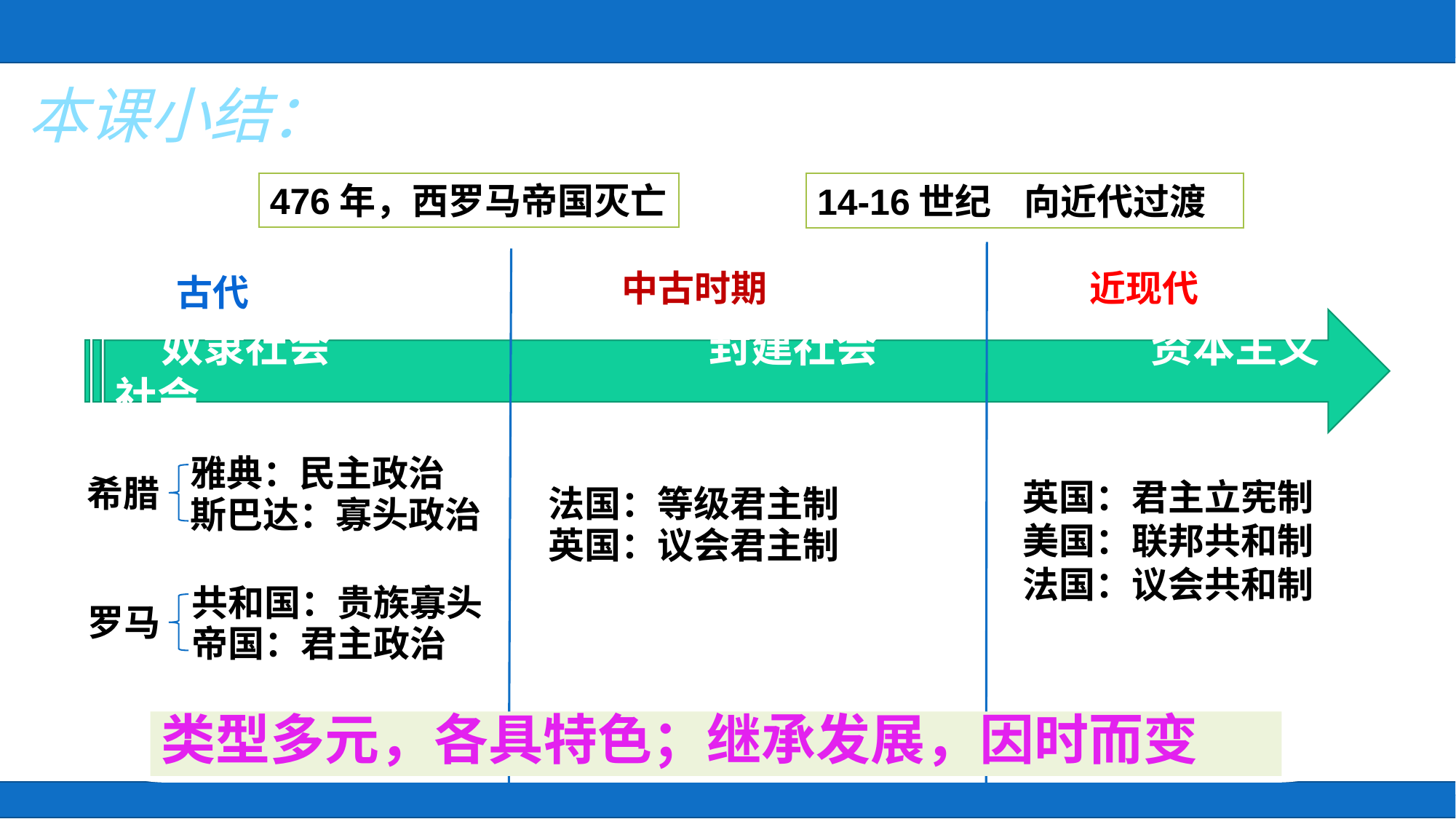

本课小结：
第2课
西方国家古代和近代政治制度的演变
476年，西罗马帝国灭亡
14-16世纪    向近代过渡
古代（第1课）
制度形成与演变

中古时期
近现代
中国
近代至当代（第3课）
古代

   奴隶社会                                封建社会                       资本主义社会
政治制度
目录
历代变法与改革（第4课）

英国：君主立宪制
美国：联邦共和制
法国：议会共和制
西方
古代至近代政治制度演变（第2课）
雅典：民主政治
斯巴达：寡头政治

希腊
法国：等级君主制
英国：议会君主制
共和国：贵族寡头
帝国：君主政治

罗马
类型多元，各具特色；继承发展，因时而变